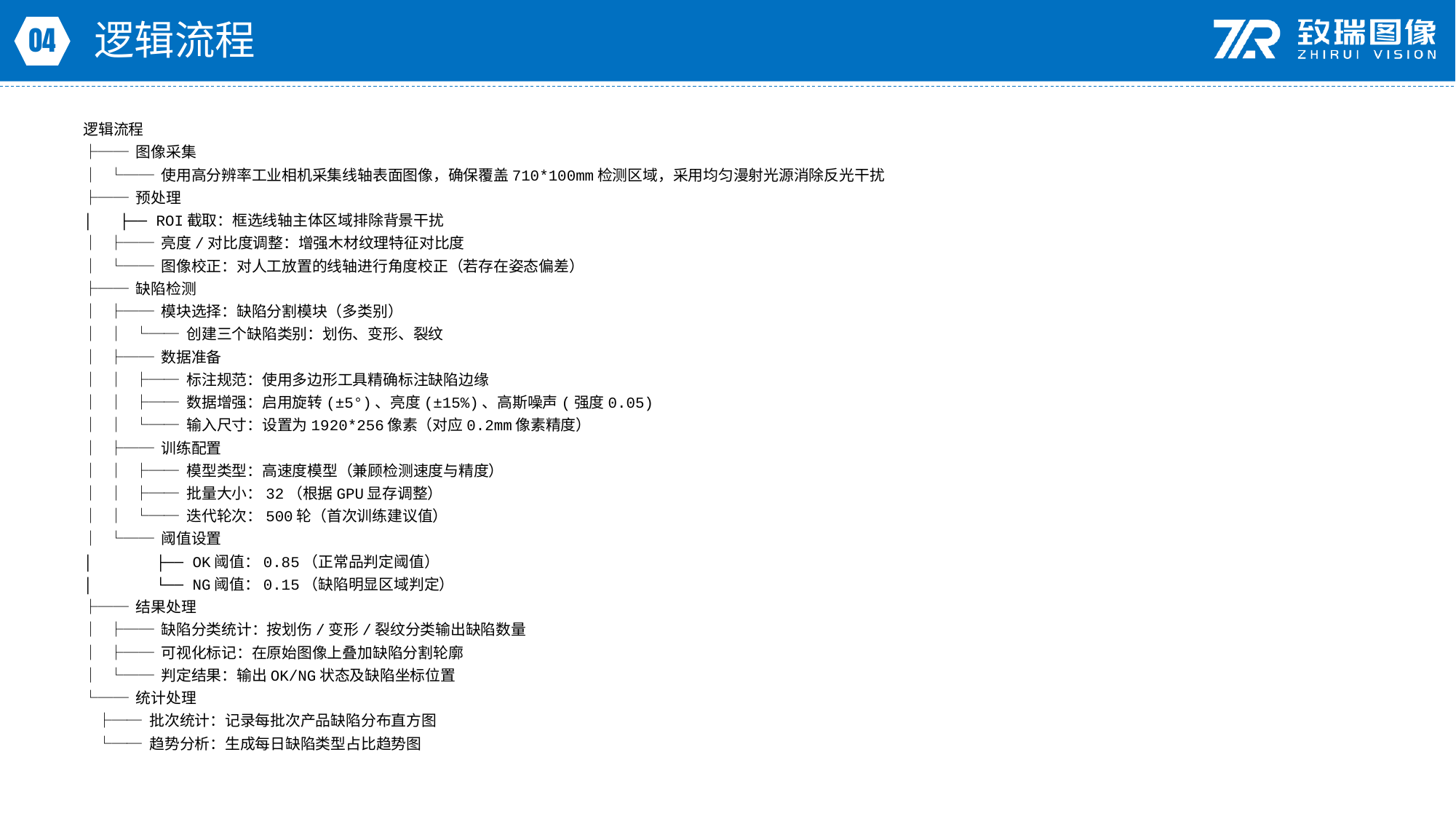

逻辑流程
04

逻辑流程
├── 图像采集
│   └── 使用高分辨率工业相机采集线轴表面图像，确保覆盖710*100mm检测区域，采用均匀漫射光源消除反光干扰
├── 预处理
│   ├── ROI截取：框选线轴主体区域排除背景干扰
│   ├── 亮度/对比度调整：增强木材纹理特征对比度
│   └── 图像校正：对人工放置的线轴进行角度校正（若存在姿态偏差）
├── 缺陷检测
│   ├── 模块选择：缺陷分割模块（多类别）
│   │   └── 创建三个缺陷类别：划伤、变形、裂纹
│   ├── 数据准备
│   │   ├── 标注规范：使用多边形工具精确标注缺陷边缘
│   │   ├── 数据增强：启用旋转(±5°)、亮度(±15%)、高斯噪声(强度0.05)
│   │   └── 输入尺寸：设置为1920*256像素（对应0.2mm像素精度）
│   ├── 训练配置
│   │   ├── 模型类型：高速度模型（兼顾检测速度与精度）
│   │   ├── 批量大小：32（根据GPU显存调整）
│   │   └── 迭代轮次：500轮（首次训练建议值）
│   └── 阈值设置
│       ├── OK阈值：0.85（正常品判定阈值）
│       └── NG阈值：0.15（缺陷明显区域判定）
├── 结果处理
│   ├── 缺陷分类统计：按划伤/变形/裂纹分类输出缺陷数量
│   ├── 可视化标记：在原始图像上叠加缺陷分割轮廓
│   └── 判定结果：输出OK/NG状态及缺陷坐标位置
└── 统计处理
    ├── 批次统计：记录每批次产品缺陷分布直方图
    └── 趋势分析：生成每日缺陷类型占比趋势图